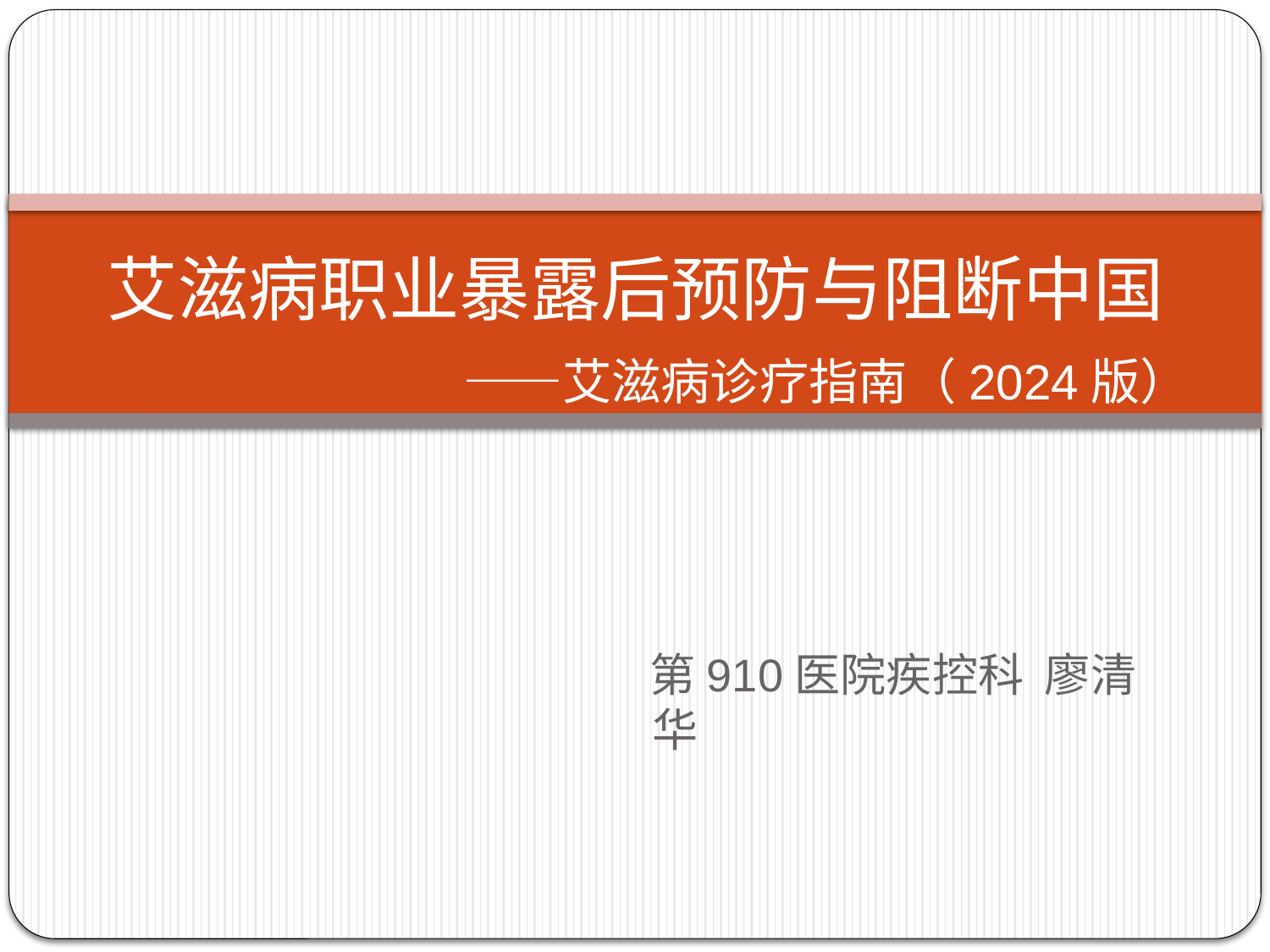

# 艾滋病职业暴露后预防与阻断中国 ——艾滋病诊疗指南（2024版）

                                         第910医院疾控科  廖清华